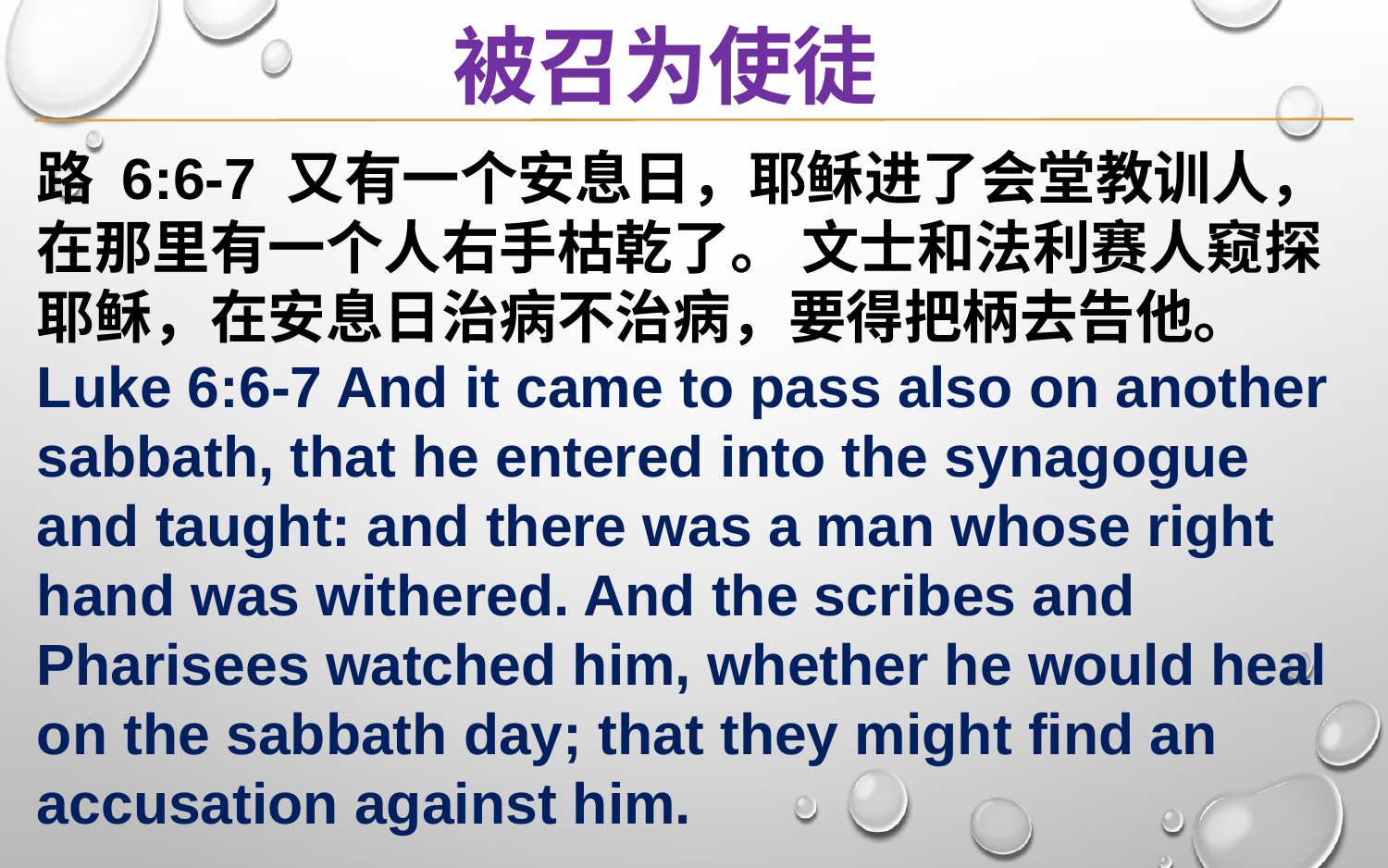

被召为使徒
路 6:6-7 又有一个安息日，耶稣进了会堂教训人，在那里有一个人右手枯乾了。 文士和法利赛人窥探耶稣，在安息日治病不治病，要得把柄去告他。
Luke 6:6-7 And it came to pass also on another sabbath, that he entered into the synagogue and taught: and there was a man whose right hand was withered. And the scribes and Pharisees watched him, whether he would heal on the sabbath day; that they might find an accusation against him.